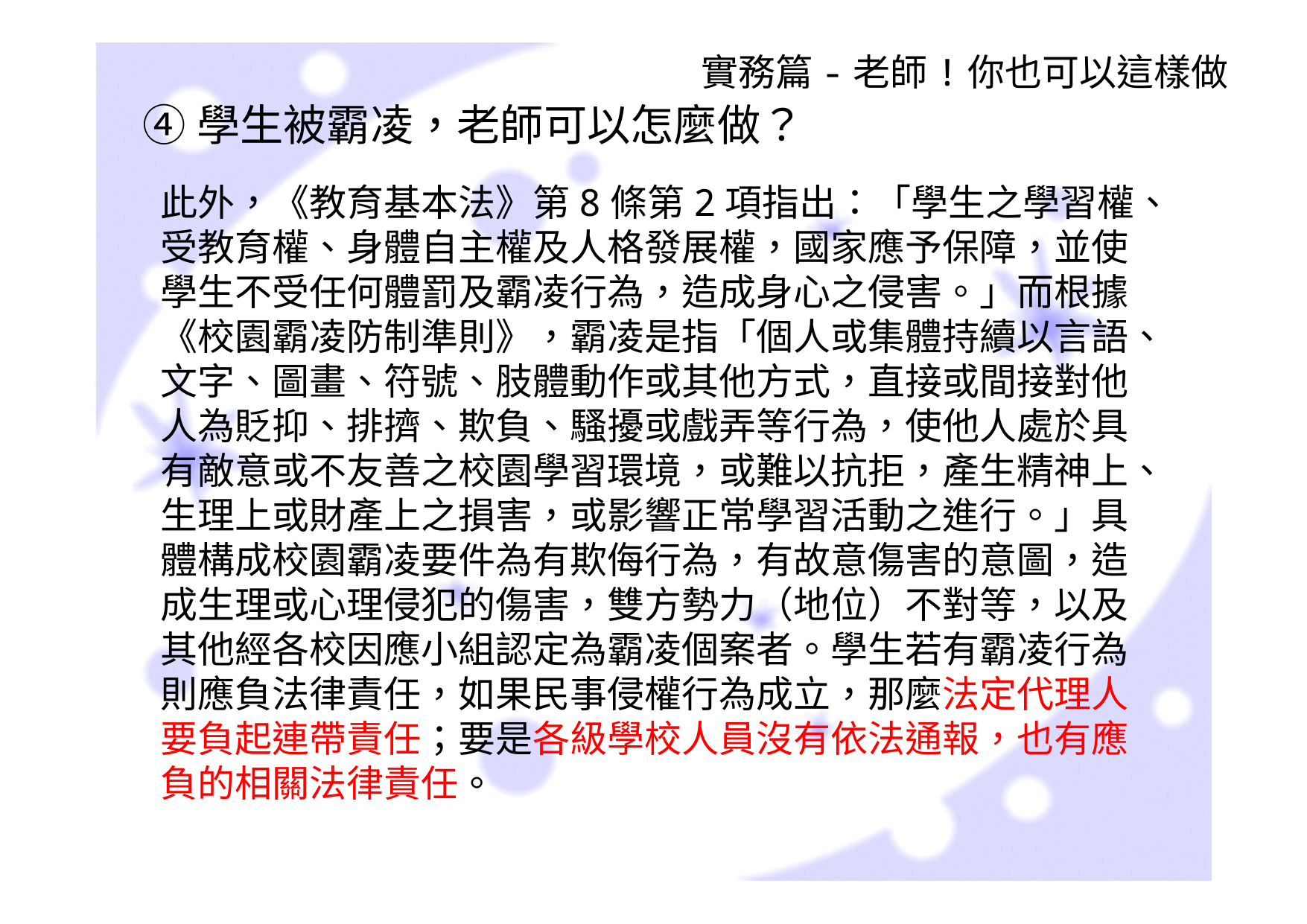

實務篇-老師!你也可以這樣做
④學生被霸凌，老師可以怎麼做？
此外，《教育基本法》第8條第2項指出：「學生之學習權、受教育權、身體自主權及人格發展權，國家應予保障，並使學生不受任何體罰及霸凌行為，造成身心之侵害。」而根據《校園霸凌防制準則》，霸凌是指「個人或集體持續以言語、文字、圖畫、符號、肢體動作或其他方式，直接或間接對他人為貶抑、排擠、欺負、騷擾或戲弄等行為，使他人處於具有敵意或不友善之校園學習環境，或難以抗拒，產生精神上、生理上或財產上之損害，或影響正常學習活動之進行。」具體構成校園霸凌要件為有欺侮行為，有故意傷害的意圖，造 成生理或心理侵犯的傷害，雙方勢力（地位）不對等，以及其他經各校因應小組認定為霸凌個案者。學生若有霸凌行為則應負法律責任，如果民事侵權行為成立，那麼法定代理人要負起連帶責任；要是各級學校人員沒有依法通報，也有應負的相關法律責任。